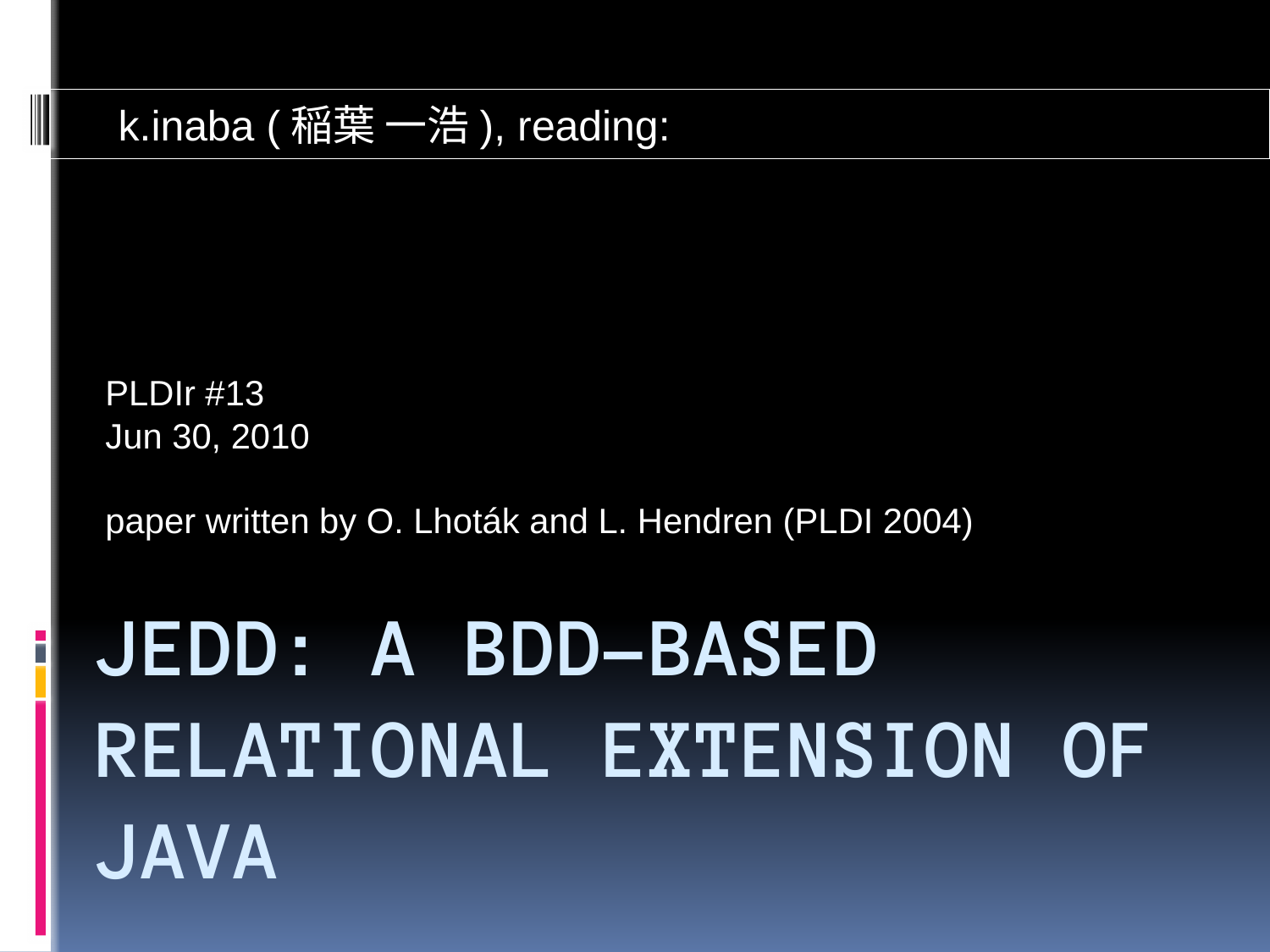

k.inaba (稲葉 一浩), reading:
PLDIr #13
Jun 30, 2010

paper written by O. Lhoták and L. Hendren (PLDI 2004)
# Jedd: A BDD-based Relational Extension of Java